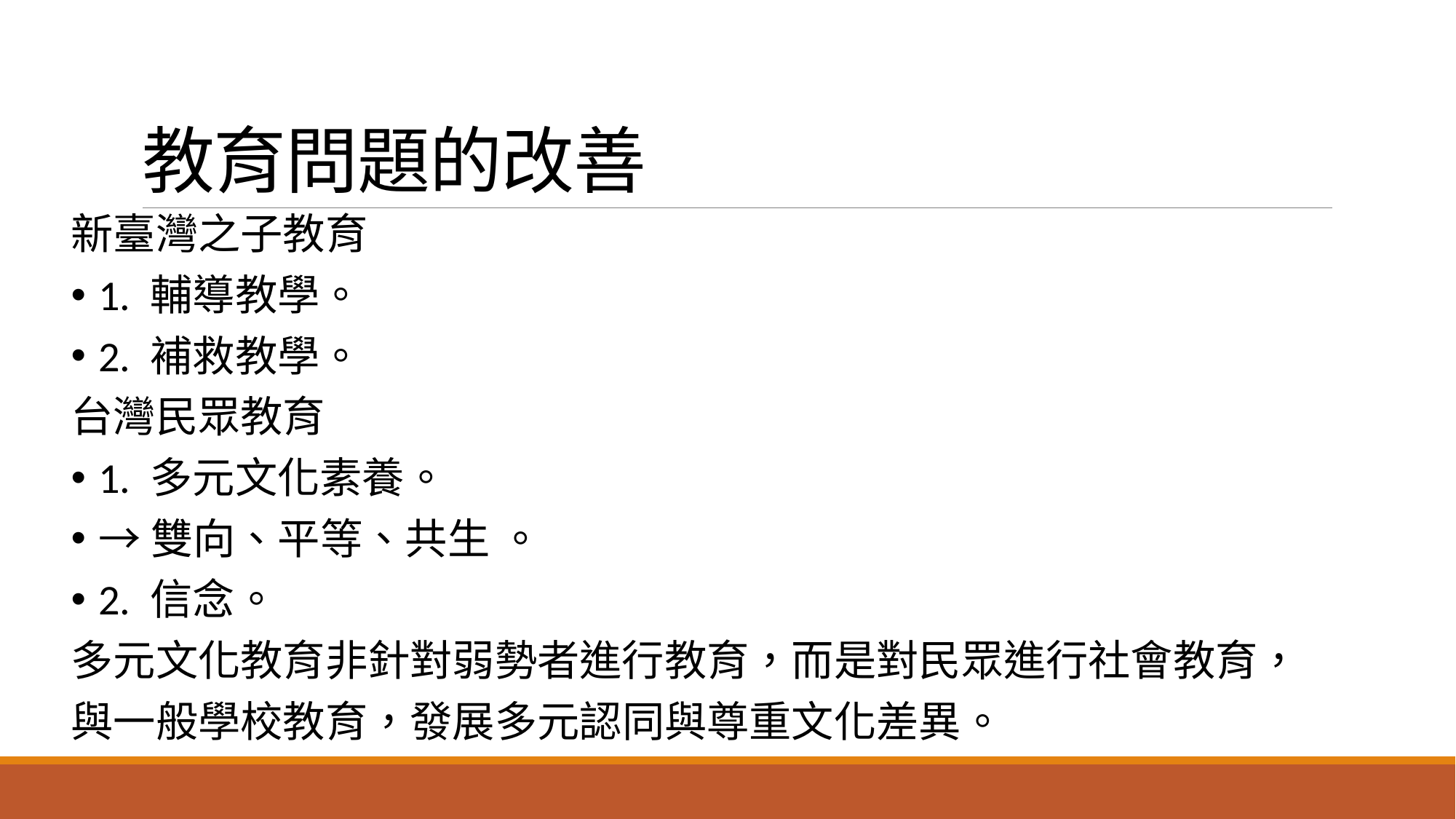

# 教育問題的改善
新臺灣之子教育
1. 輔導教學。
2. 補救教學。
台灣民眾教育
1. 多元文化素養。
→雙向、平等、共生 。
2. 信念。
多元文化教育非針對弱勢者進行教育，而是對民眾進行社會教育，
與一般學校教育，發展多元認同與尊重文化差異。